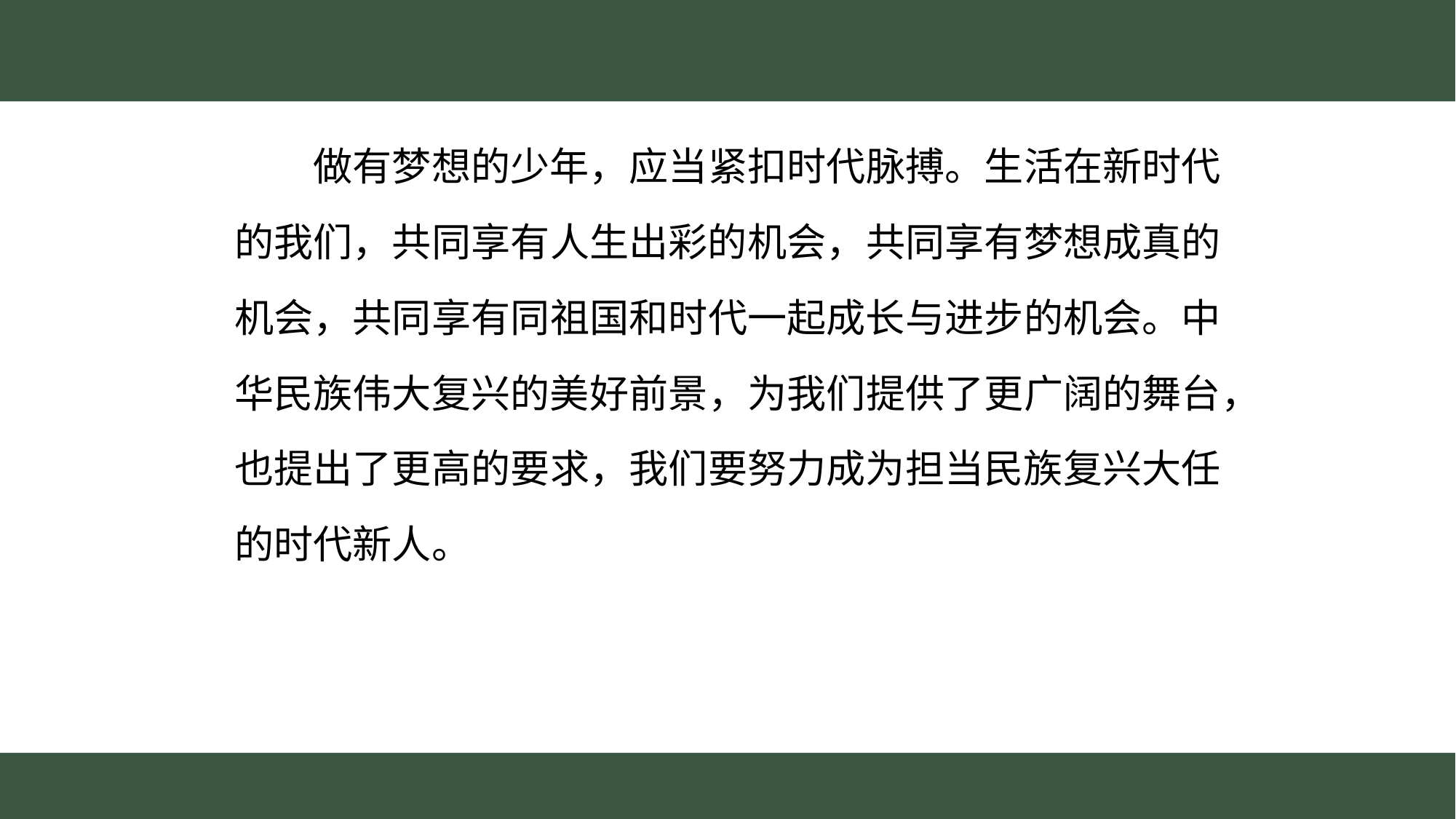

做有梦想的少年，应当紧扣时代脉搏。生活在新时代
的我们，共同享有人生出彩的机会，共同享有梦想成真的
机会，共同享有同祖国和时代一起成长与进步的机会。中
华民族伟大复兴的美好前景，为我们提供了更广阔的舞台，
也提出了更高的要求，我们要努力成为担当民族复兴大任
的时代新人。